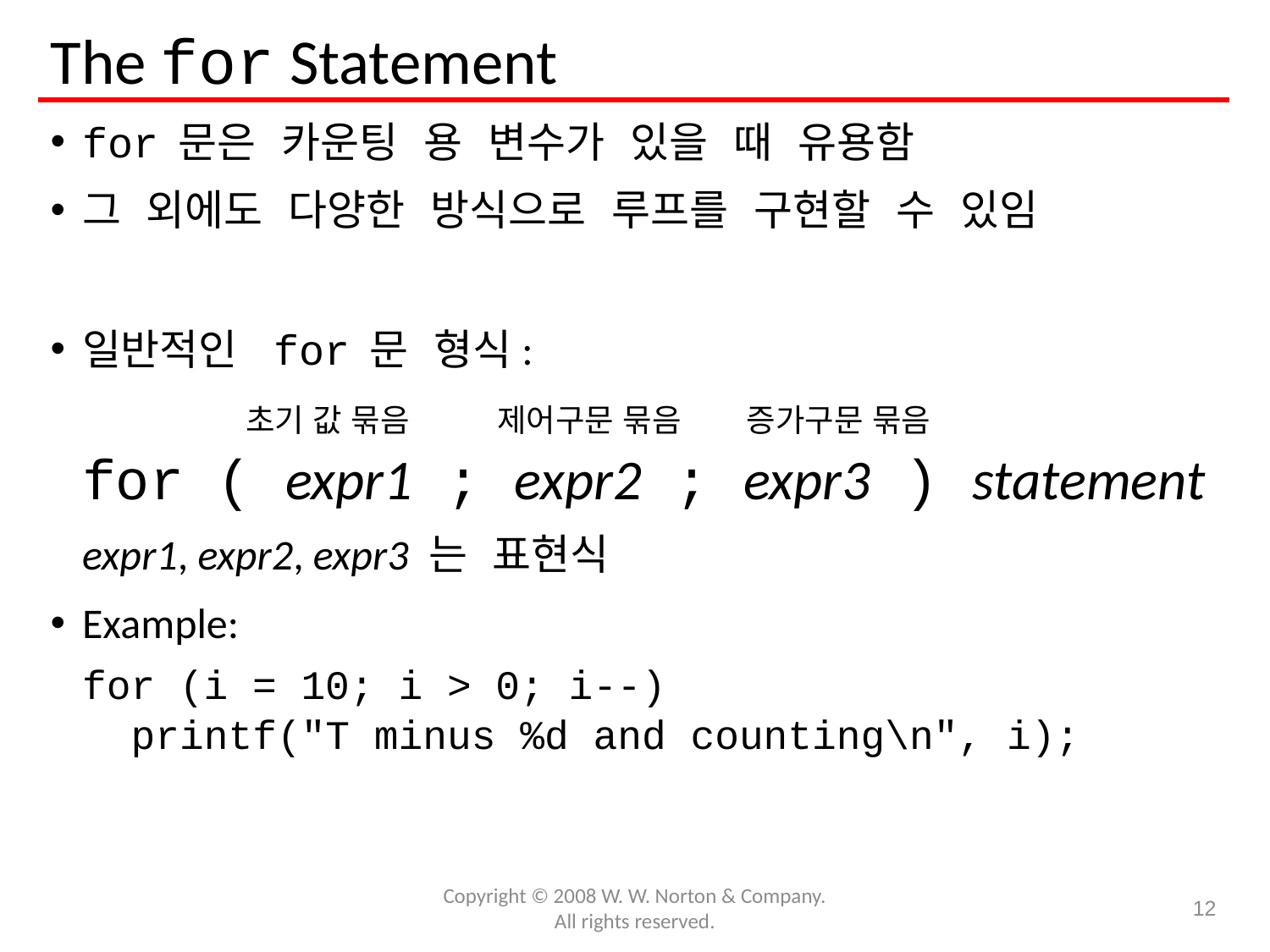

# The for Statement
for 문은 카운팅 용 변수가 있을 때 유용함
그 외에도 다양한 방식으로 루프를 구현할 수 있임

일반적인 for 문 형식:

	for ( expr1 ; expr2 ; expr3 ) statement
	expr1, expr2, expr3 는 표현식
Example:
	for (i = 10; i > 0; i--)
	  printf("T minus %d and counting\n", i);

초기 값 묶음
제어구문 묶음
증가구문 묶음
Copyright © 2008 W. W. Norton & Company.
All rights reserved.
12